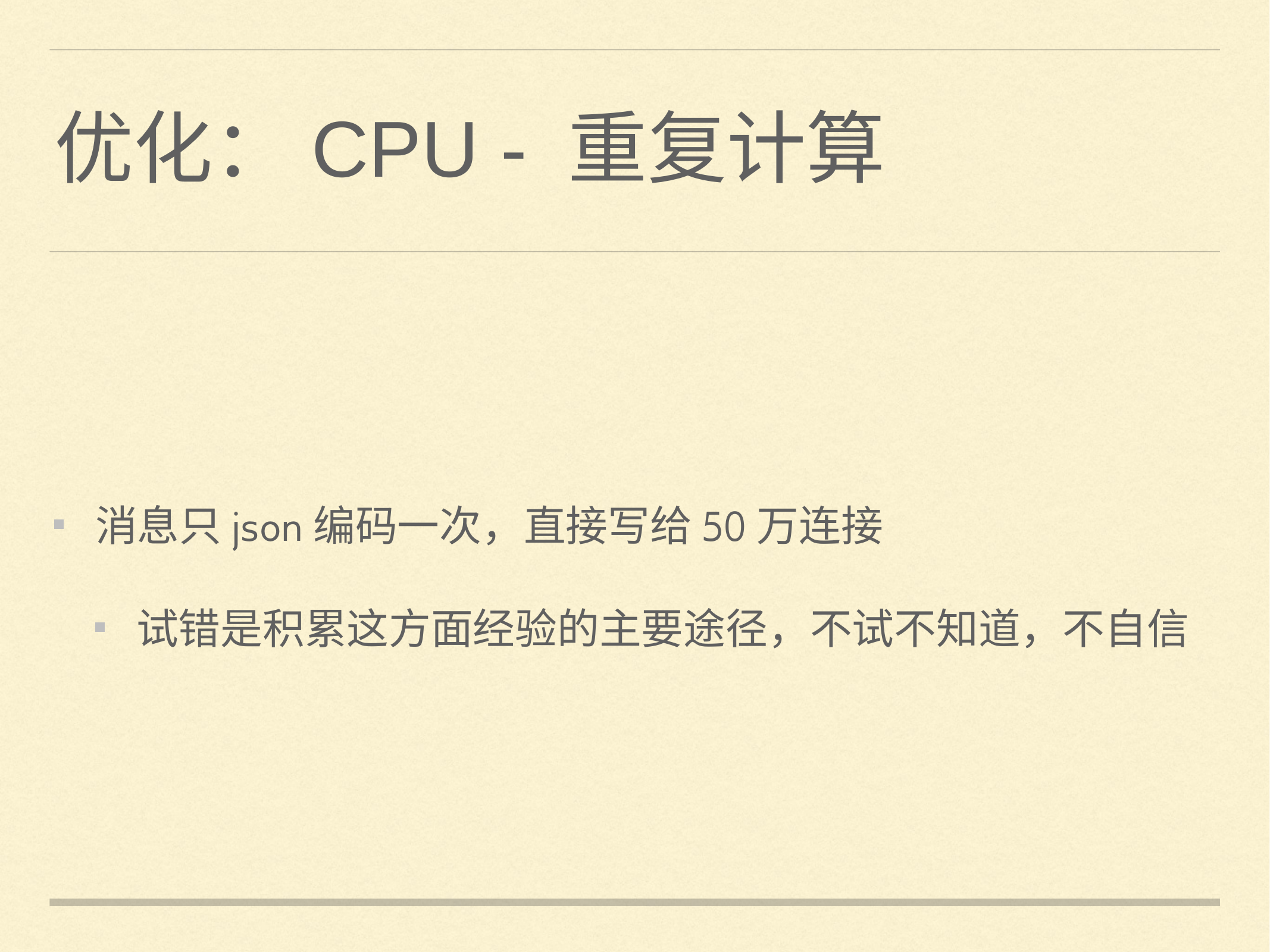

# 优化：CPU - 重复计算
消息只json编码一次，直接写给50万连接
试错是积累这方面经验的主要途径，不试不知道，不自信